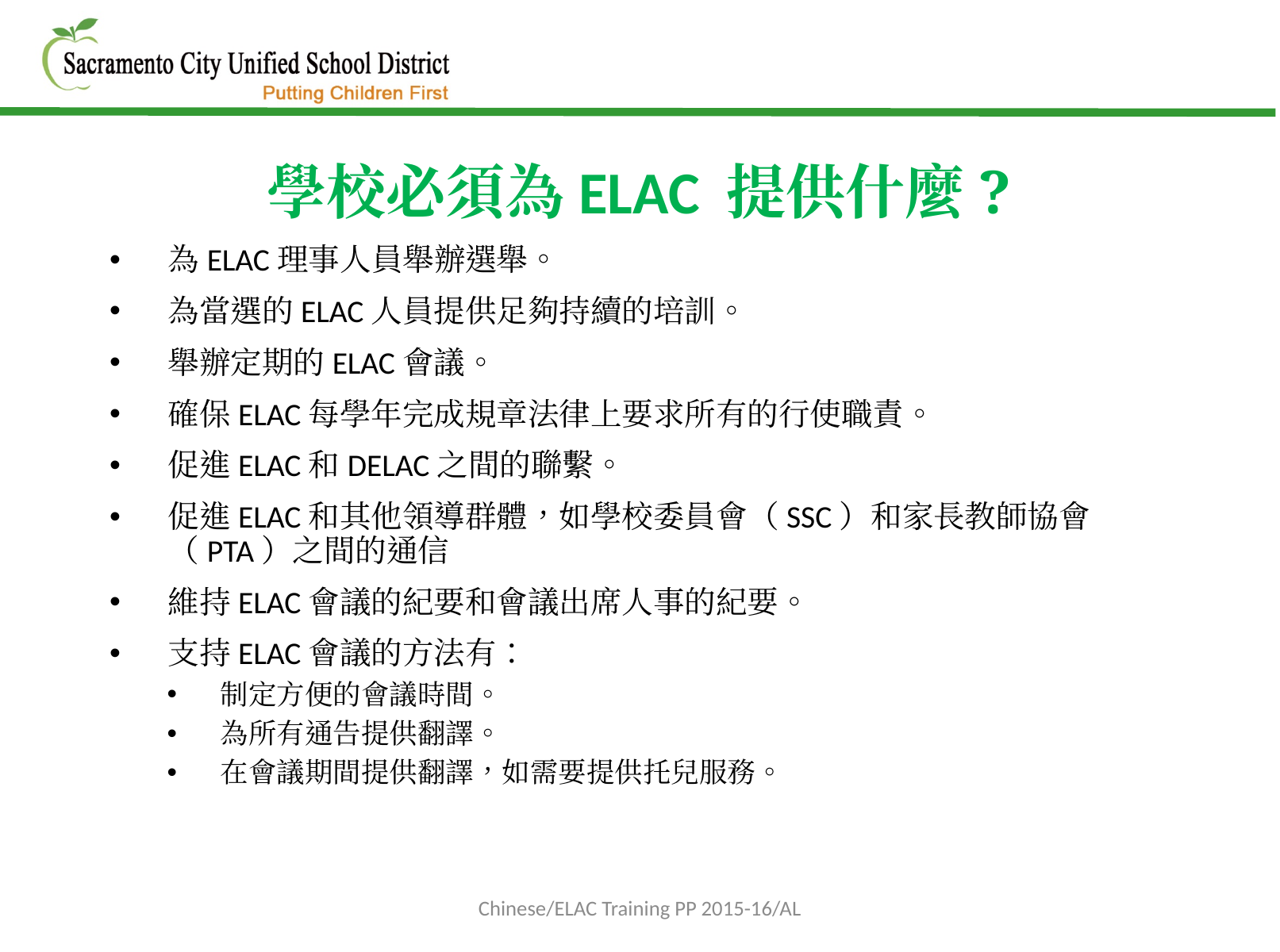

學校必須為ELAC 提供什麼?
為ELAC理事人員舉辦選舉。
為當選的ELAC人員提供足夠持續的培訓。
舉辦定期的ELAC會議。
確保ELAC每學年完成規章法律上要求所有的行使職責。
促進ELAC和DELAC之間的聯繫。
促進ELAC和其他領導群體，如學校委員會（SSC）和家長教師協會（PTA）之間的通信
維持ELAC會議的紀要和會議出席人事的紀要。
支持ELAC會議的方法有：
制定方便的會議時間。
為所有通告提供翻譯。
在會議期間提供翻譯，如需要提供托兒服務。
Chinese/ELAC Training PP 2015-16/AL